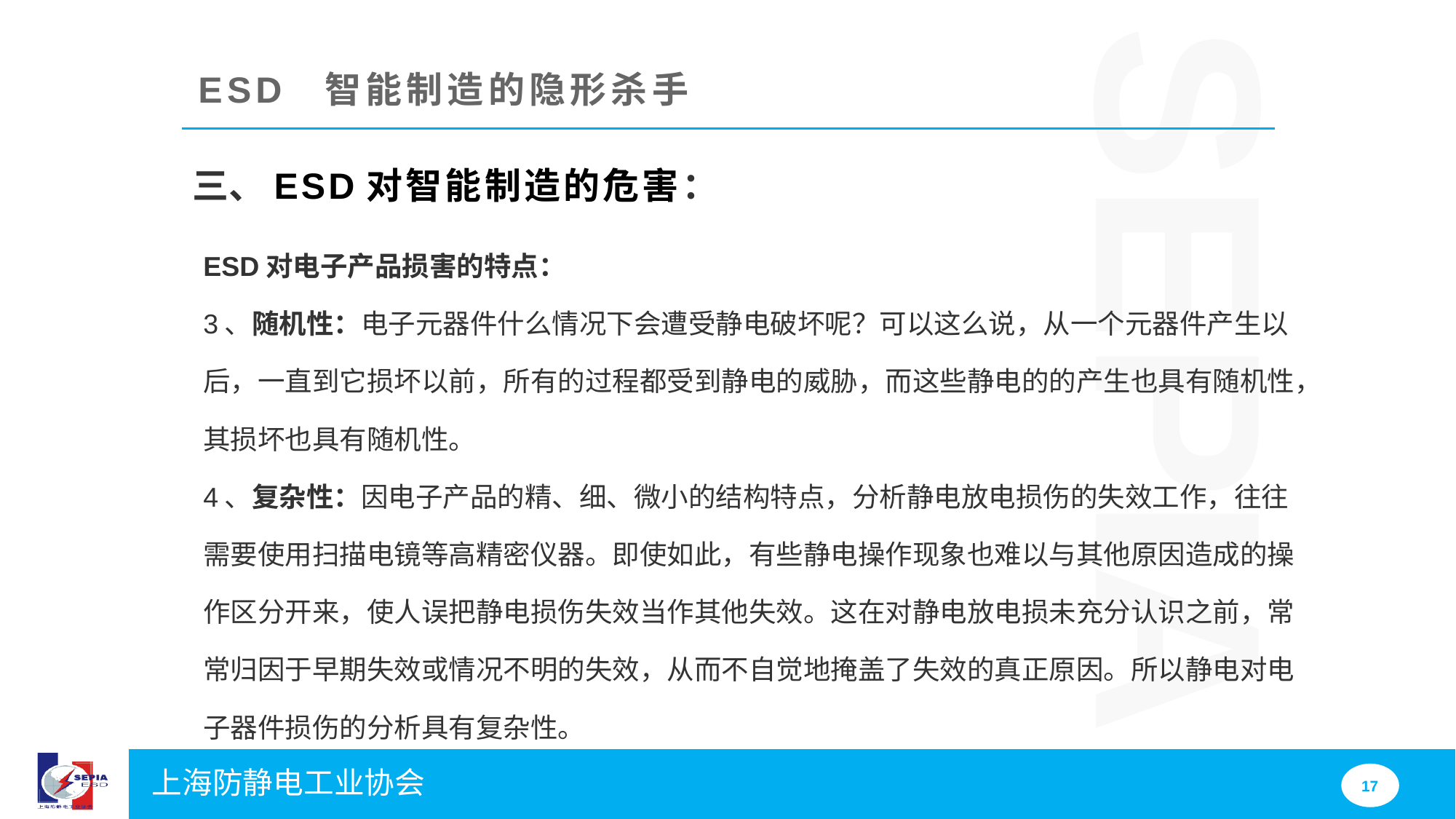

ESD  智能制造的隐形杀手
三、ESD对智能制造的危害：
ESD对电子产品损害的特点：
3、随机性：电子元器件什么情况下会遭受静电破坏呢？可以这么说，从一个元器件产生以后，一直到它损坏以前，所有的过程都受到静电的威胁，而这些静电的的产生也具有随机性，其损坏也具有随机性。
4、复杂性：因电子产品的精、细、微小的结构特点，分析静电放电损伤的失效工作，往往需要使用扫描电镜等高精密仪器。即使如此，有些静电操作现象也难以与其他原因造成的操作区分开来，使人误把静电损伤失效当作其他失效。这在对静电放电损未充分认识之前，常常归因于早期失效或情况不明的失效，从而不自觉地掩盖了失效的真正原因。所以静电对电子器件损伤的分析具有复杂性。